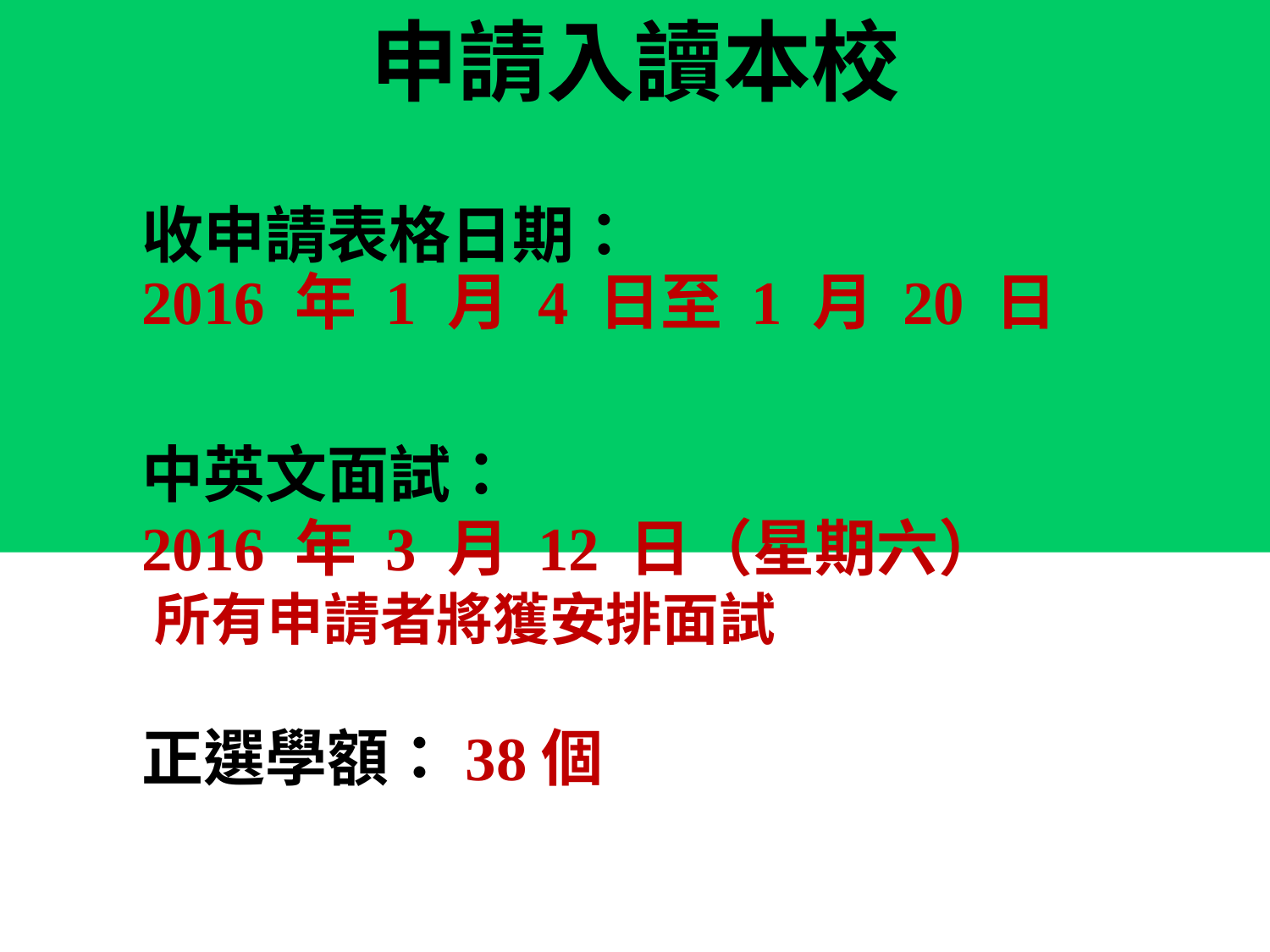

申請入讀本校
收申請表格日期：
2016 年 1 月 4 日至 1 月 20 日

中英文面試：
2016 年 3 月 12 日（星期六）
 所有申請者將獲安排面試
正選學額：38個